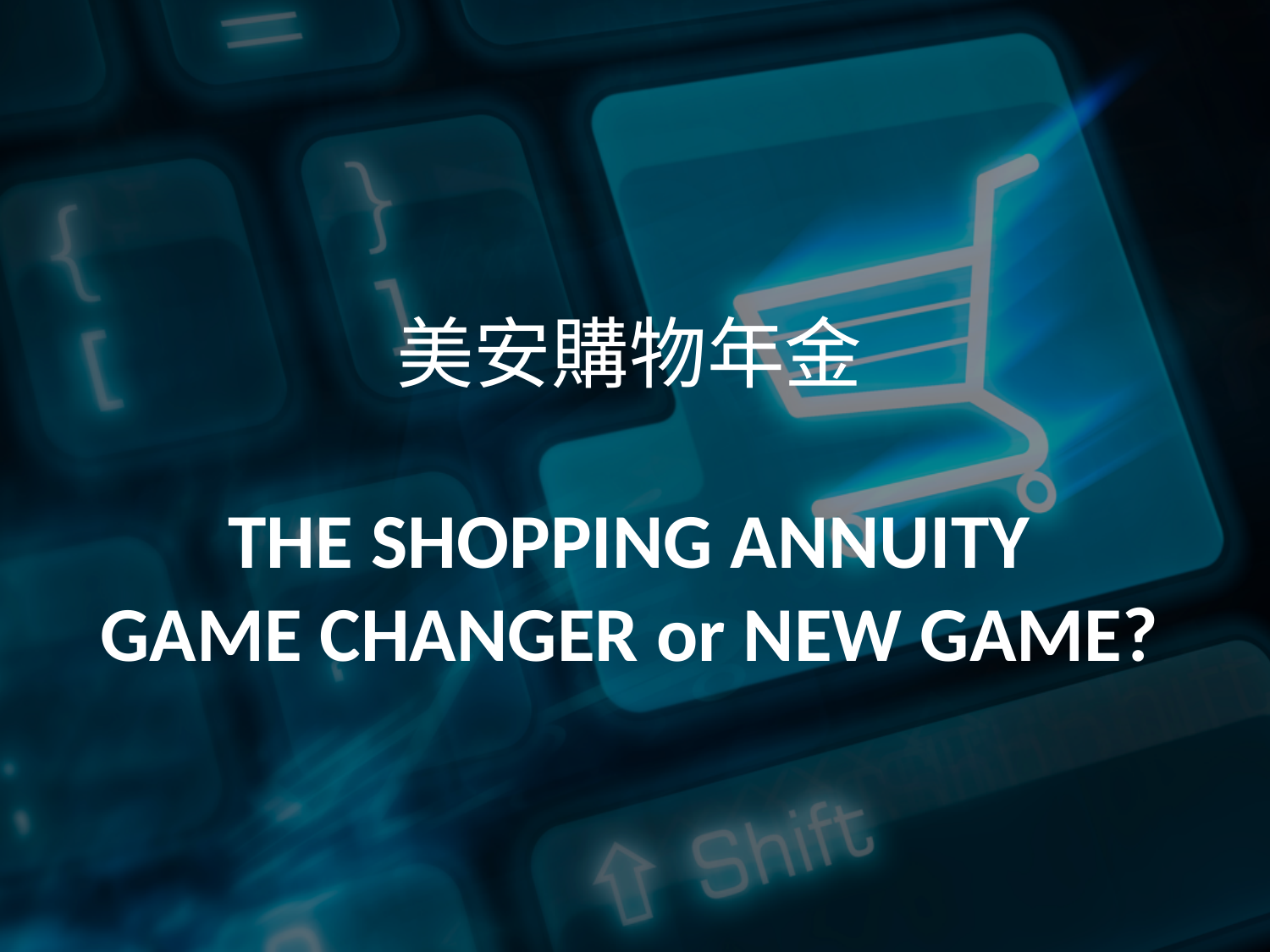

美安購物年金

THE SHOPPING ANNUITY
GAME CHANGER or NEW GAME?